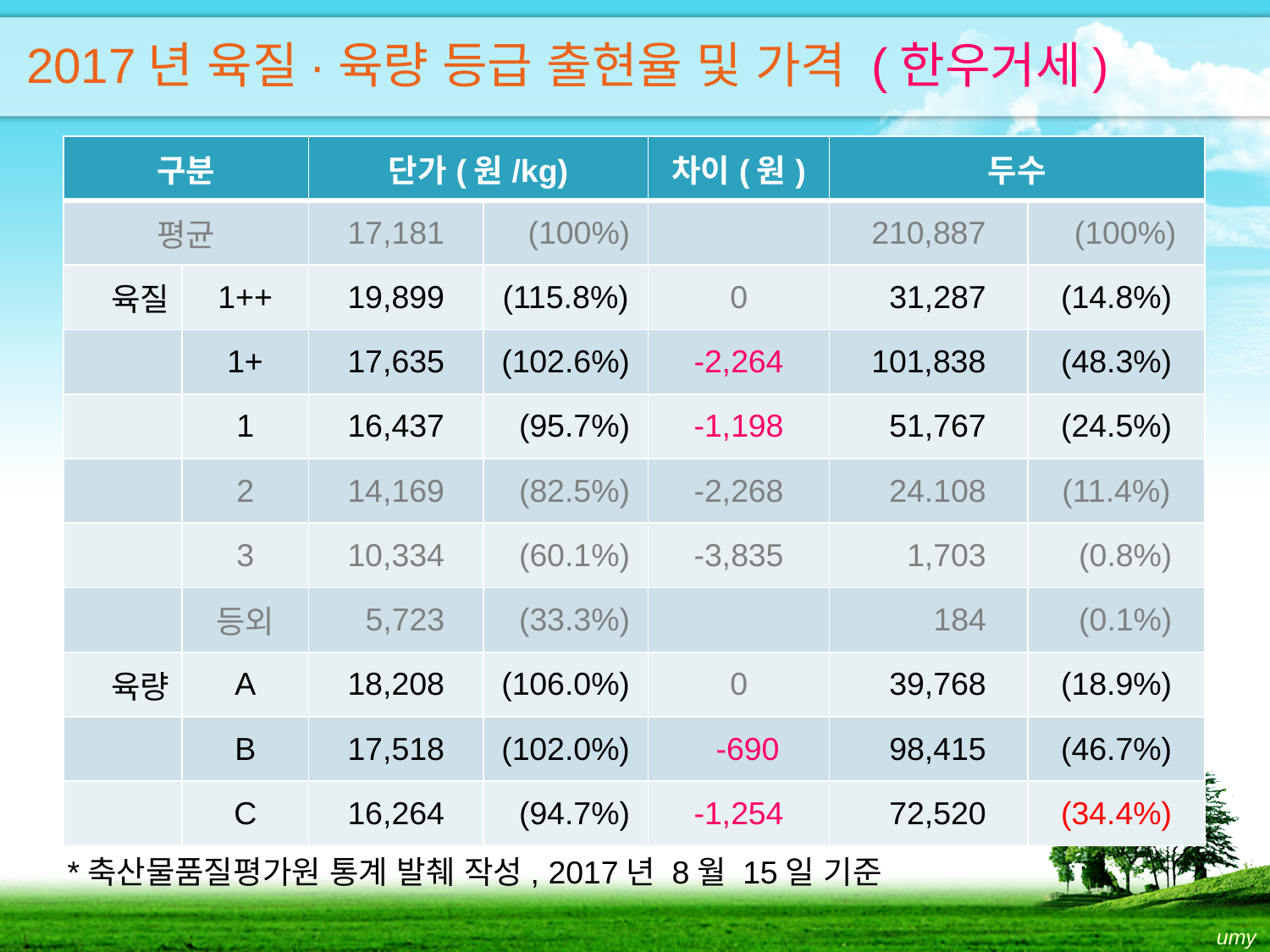

2017년 육질·육량 등급 출현율 및 가격 (한우거세)
| 구분 |  | 단가(원/kg) |  | 차이(원) | 두수 |  |
| --- | --- | --- | --- | --- | --- | --- |
| 평균 |  | 17,181 | (100%) |  | 210,887 | (100%) |
| 육질 | 1++ | 19,899 | (115.8%) | 0 | 31,287 | (14.8%) |
|  | 1+ | 17,635 | (102.6%) | -2,264 | 101,838 | (48.3%) |
|  | 1 | 16,437 | (95.7%) | -1,198 | 51,767 | (24.5%) |
|  | 2 | 14,169 | (82.5%) | -2,268 | 24.108 | (11.4%) |
|  | 3 | 10,334 | (60.1%) | -3,835 | 1,703 | (0.8%) |
|  | 등외 | 5,723 | (33.3%) |  | 184 | (0.1%) |
| 육량 | A | 18,208 | (106.0%) | 0 | 39,768 | (18.9%) |
|  | B | 17,518 | (102.0%) | -690 | 98,415 | (46.7%) |
|  | C | 16,264 | (94.7%) | -1,254 | 72,520 | (34.4%) |
*축산물품질평가원 통계 발췌 작성, 2017년 8월 15일 기준
umy